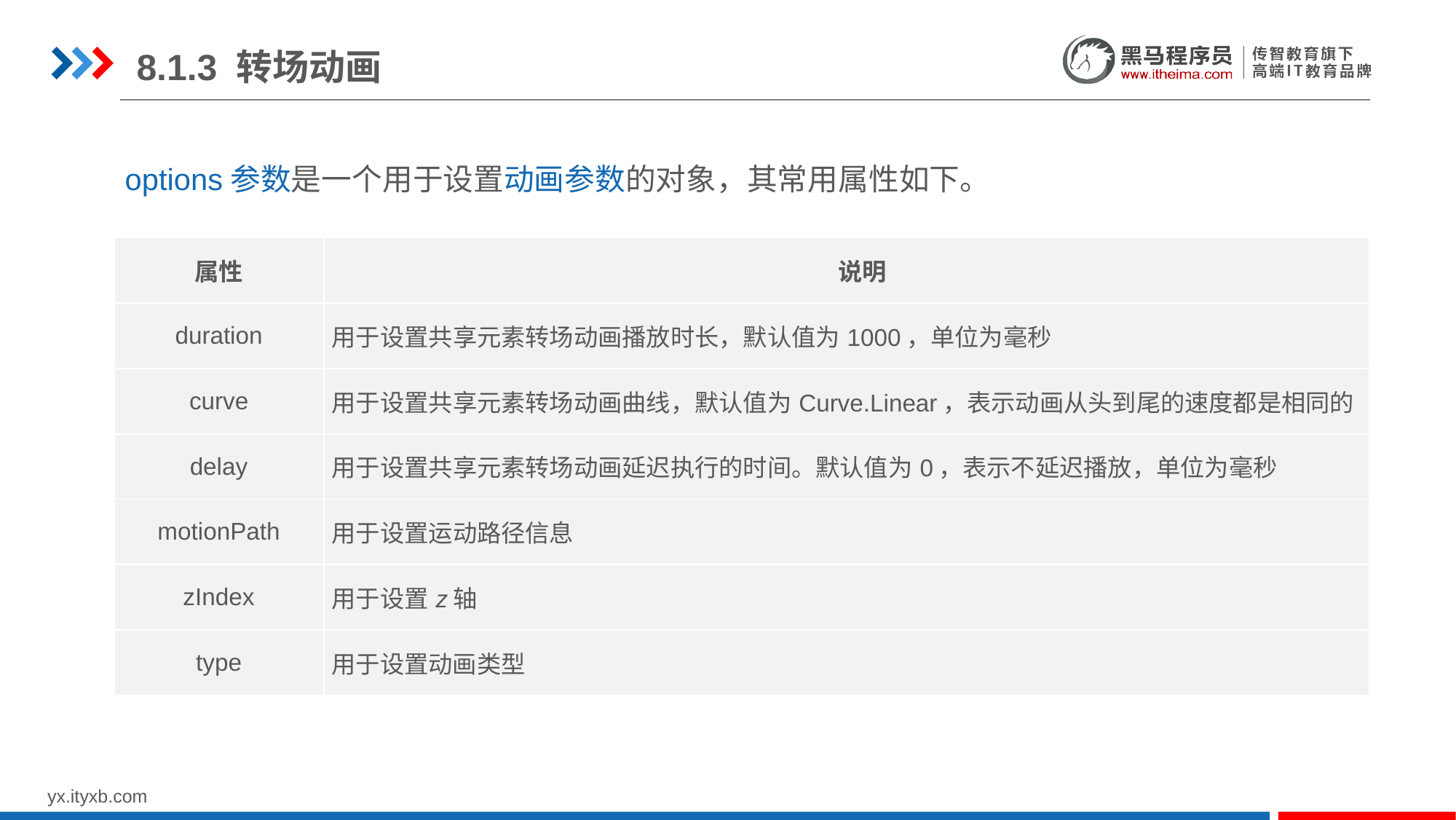

8.1.3 转场动画
options参数是一个用于设置动画参数的对象，其常用属性如下。
| 属性 | 说明 |
| --- | --- |
| duration | 用于设置共享元素转场动画播放时长，默认值为1000，单位为毫秒 |
| curve | 用于设置共享元素转场动画曲线，默认值为Curve.Linear，表示动画从头到尾的速度都是相同的 |
| delay | 用于设置共享元素转场动画延迟执行的时间。默认值为0，表示不延迟播放，单位为毫秒 |
| motionPath | 用于设置运动路径信息 |
| zIndex | 用于设置z轴 |
| type | 用于设置动画类型 |